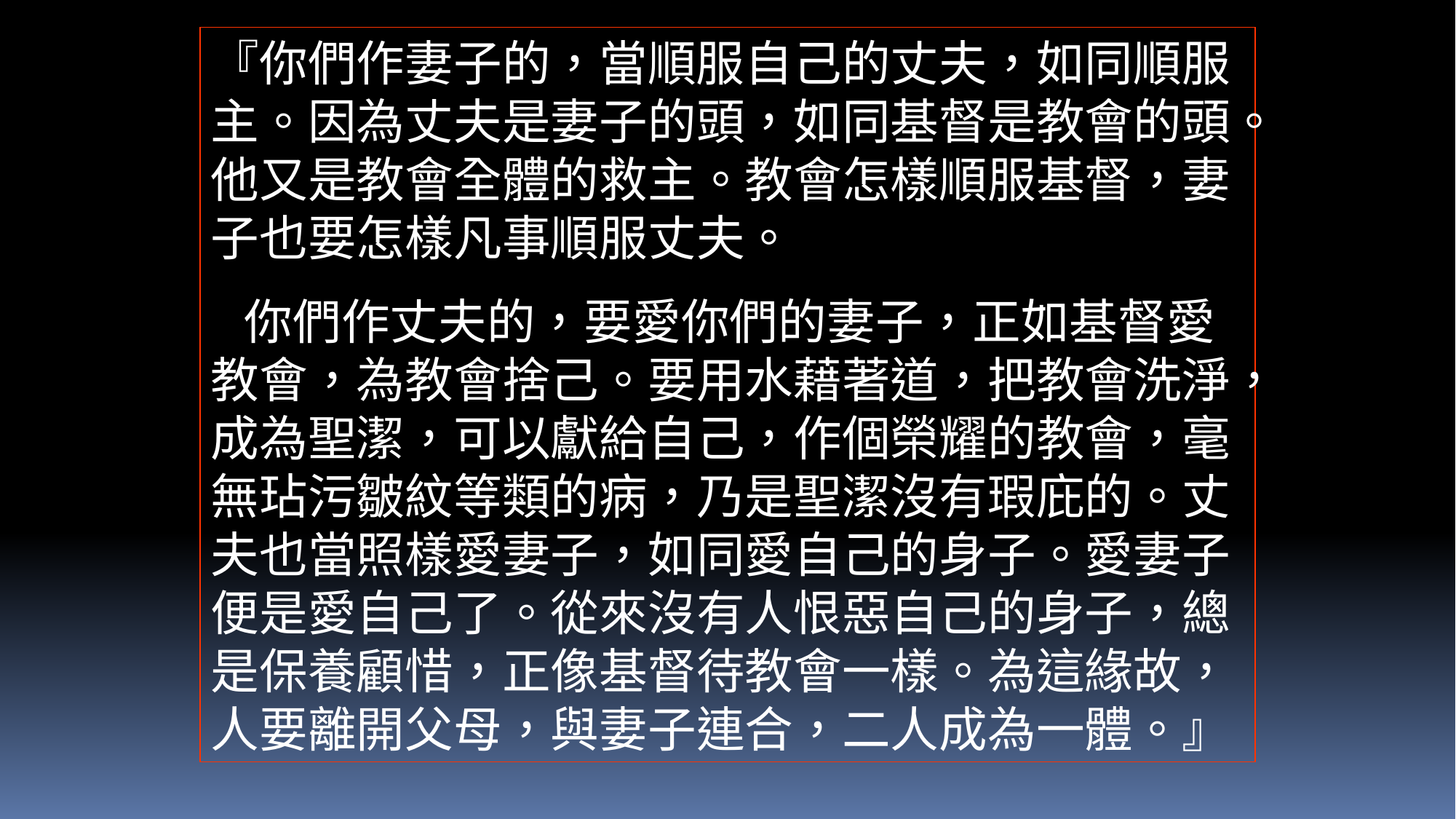

『你們作妻子的，當順服自己的丈夫，如同順服主。因為丈夫是妻子的頭，如同基督是教會的頭。他又是教會全體的救主。教會怎樣順服基督，妻子也要怎樣凡事順服丈夫。

  你們作丈夫的，要愛你們的妻子，正如基督愛教會，為教會捨己。要用水藉著道，把教會洗淨，成為聖潔，可以獻給自己，作個榮耀的教會，毫無玷污皺紋等類的病，乃是聖潔沒有瑕庇的。丈夫也當照樣愛妻子，如同愛自己的身子。愛妻子便是愛自己了。從來沒有人恨惡自己的身子，總是保養顧惜，正像基督待教會一樣。為這緣故，人要離開父母，與妻子連合，二人成為一體。』